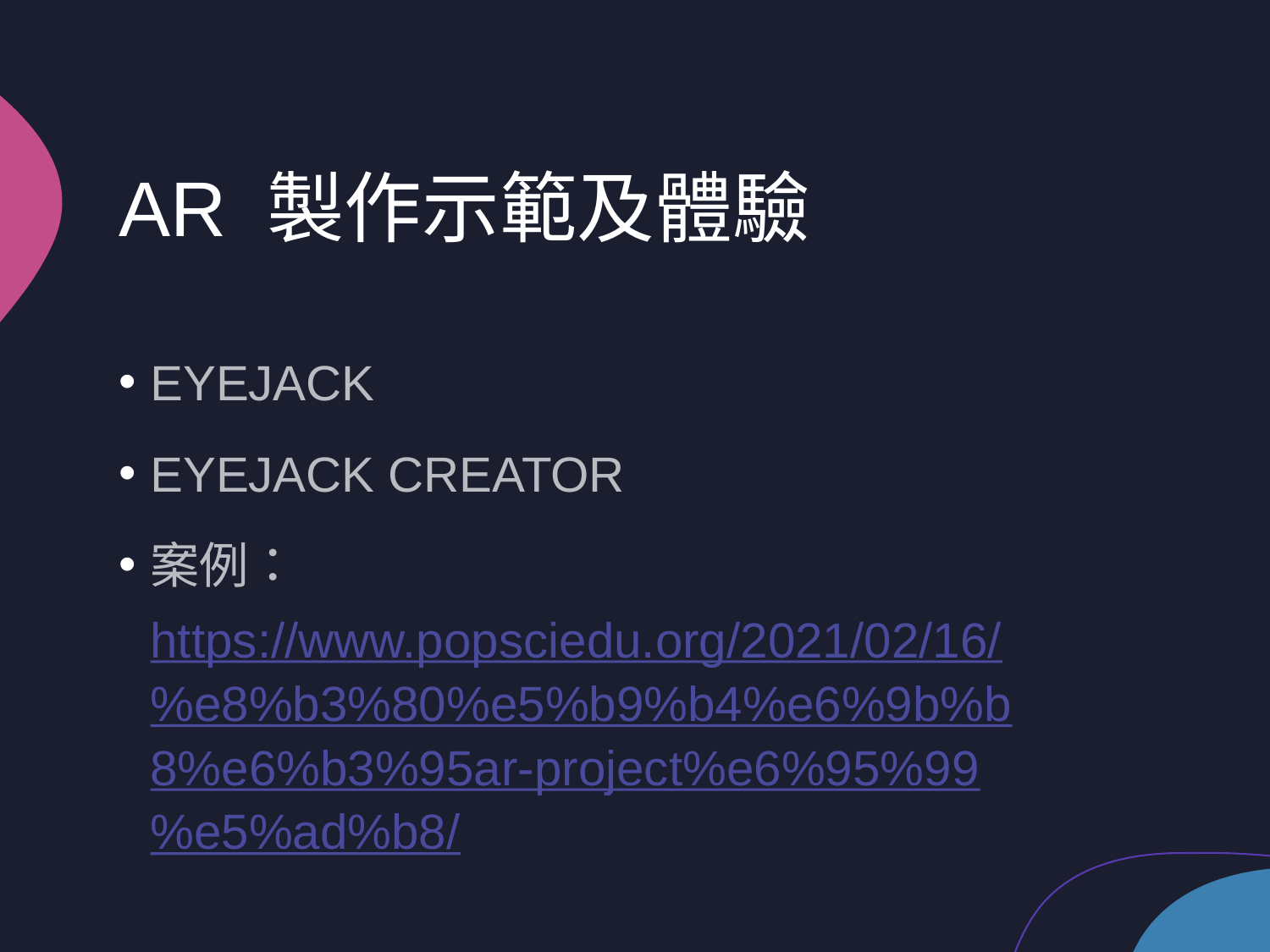

# AR 製作示範及體驗
EYEJACK
EYEJACK CREATOR
案例：https://www.popsciedu.org/2021/02/16/%e8%b3%80%e5%b9%b4%e6%9b%b8%e6%b3%95ar-project%e6%95%99%e5%ad%b8/